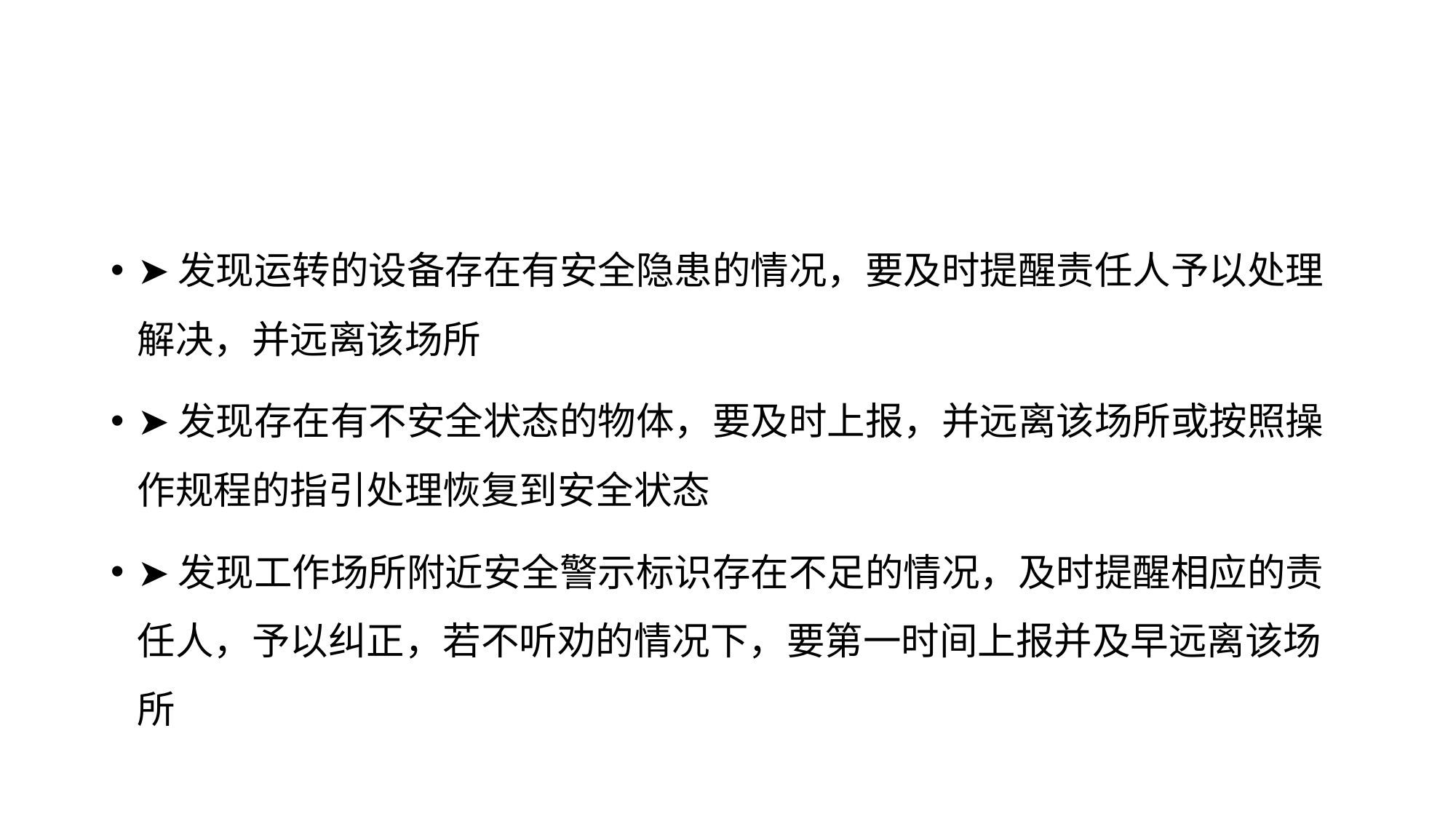

#
➤发现运转的设备存在有安全隐患的情况，要及时提醒责任人予以处理解决，并远离该场所
➤发现存在有不安全状态的物体，要及时上报，并远离该场所或按照操作规程的指引处理恢复到安全状态
➤发现工作场所附近安全警示标识存在不足的情况，及时提醒相应的责任人，予以纠正，若不听劝的情况下，要第一时间上报并及早远离该场所